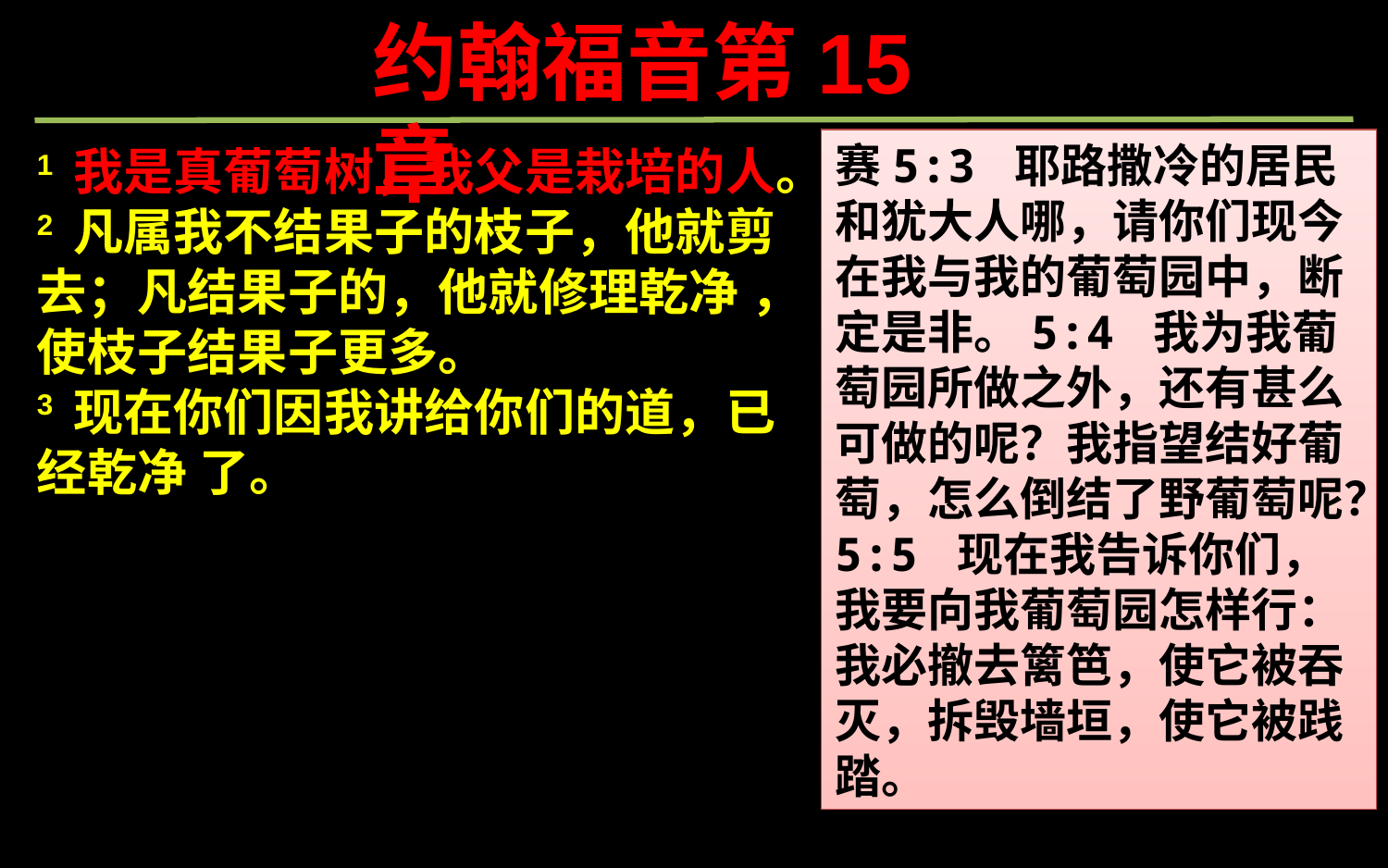

约翰福音第15章
赛5:3 耶路撒冷的居民和犹大人哪，请你们现今在我与我的葡萄园中，断定是非。5:4 我为我葡萄园所做之外，还有甚么可做的呢？我指望结好葡萄，怎么倒结了野葡萄呢？5:5 现在我告诉你们，我要向我葡萄园怎样行：我必撤去篱笆，使它被吞灭，拆毁墙垣，使它被践踏。
1 我是真葡萄树，我父是栽培的人。
2 凡属我不结果子的枝子，他就剪去；凡结果子的，他就修理乾净 ，使枝子结果子更多。
3 现在你们因我讲给你们的道，已经乾净 了。